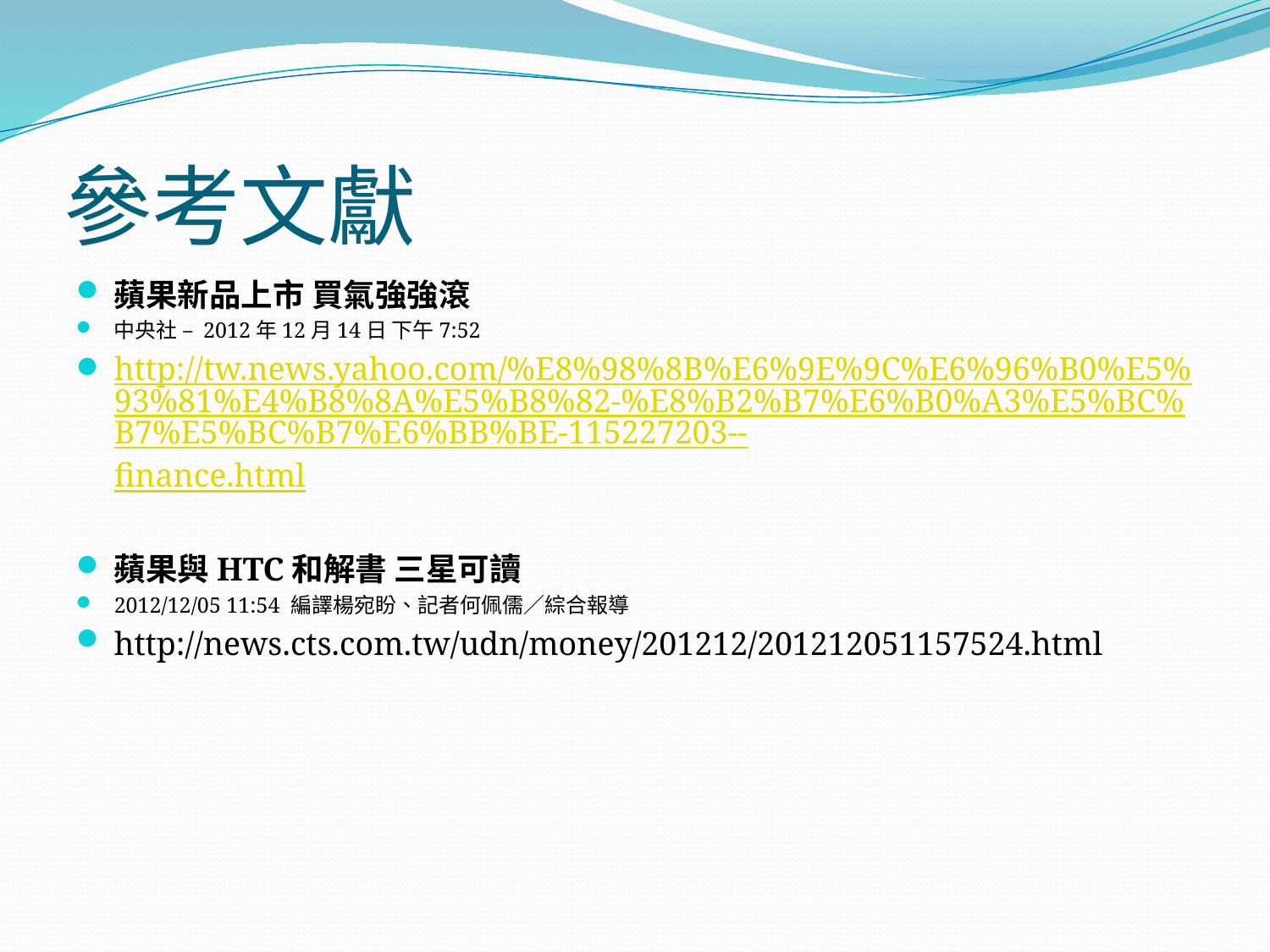

# 參考文獻
蘋果新品上市 買氣強強滾
中央社 – 2012年12月14日 下午7:52
http://tw.news.yahoo.com/%E8%98%8B%E6%9E%9C%E6%96%B0%E5%93%81%E4%B8%8A%E5%B8%82-%E8%B2%B7%E6%B0%A3%E5%BC%B7%E5%BC%B7%E6%BB%BE-115227203--finance.html

蘋果與HTC和解書 三星可讀
2012/12/05 11:54 編譯楊宛盼、記者何佩儒／綜合報導
http://news.cts.com.tw/udn/money/201212/201212051157524.html